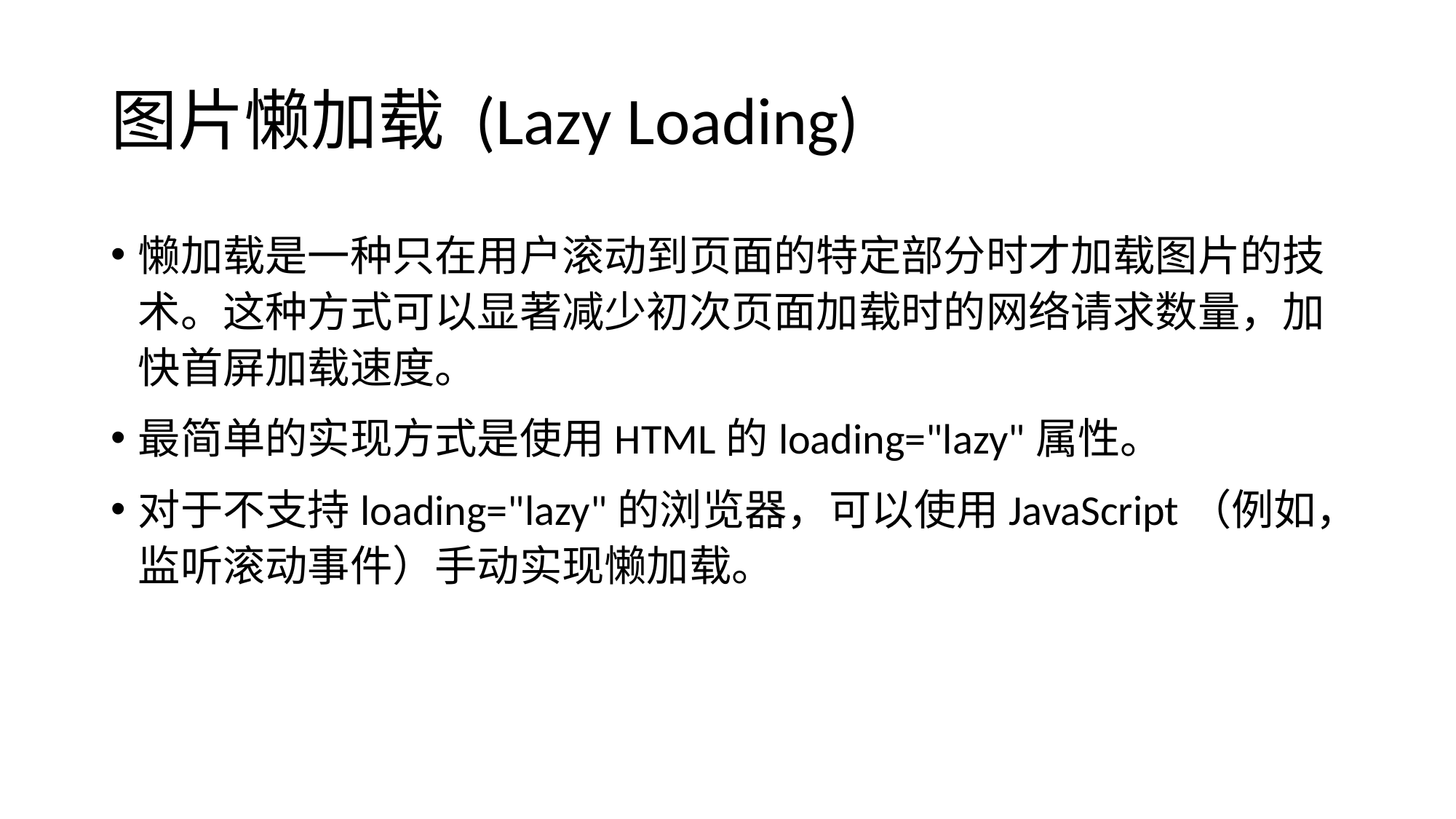

# 图片懒加载 (Lazy Loading)
懒加载是一种只在用户滚动到页面的特定部分时才加载图片的技术。这种方式可以显著减少初次页面加载时的网络请求数量，加快首屏加载速度。
最简单的实现方式是使用HTML的loading="lazy"属性。
对于不支持loading="lazy"的浏览器，可以使用JavaScript（例如，监听滚动事件）手动实现懒加载。